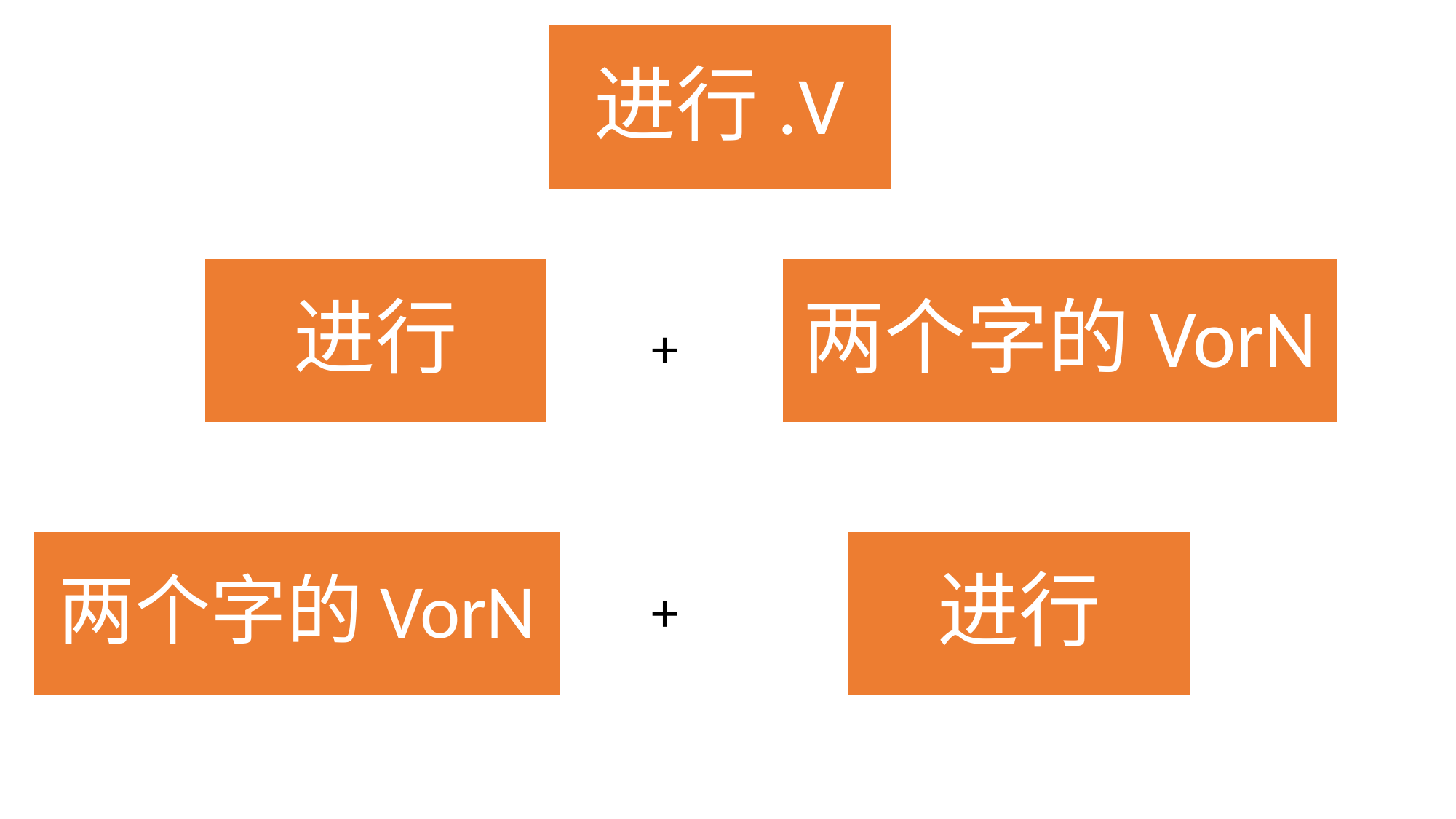

进行.V
+
# 进行
两个字的VorN
+
两个字的VorN
进行